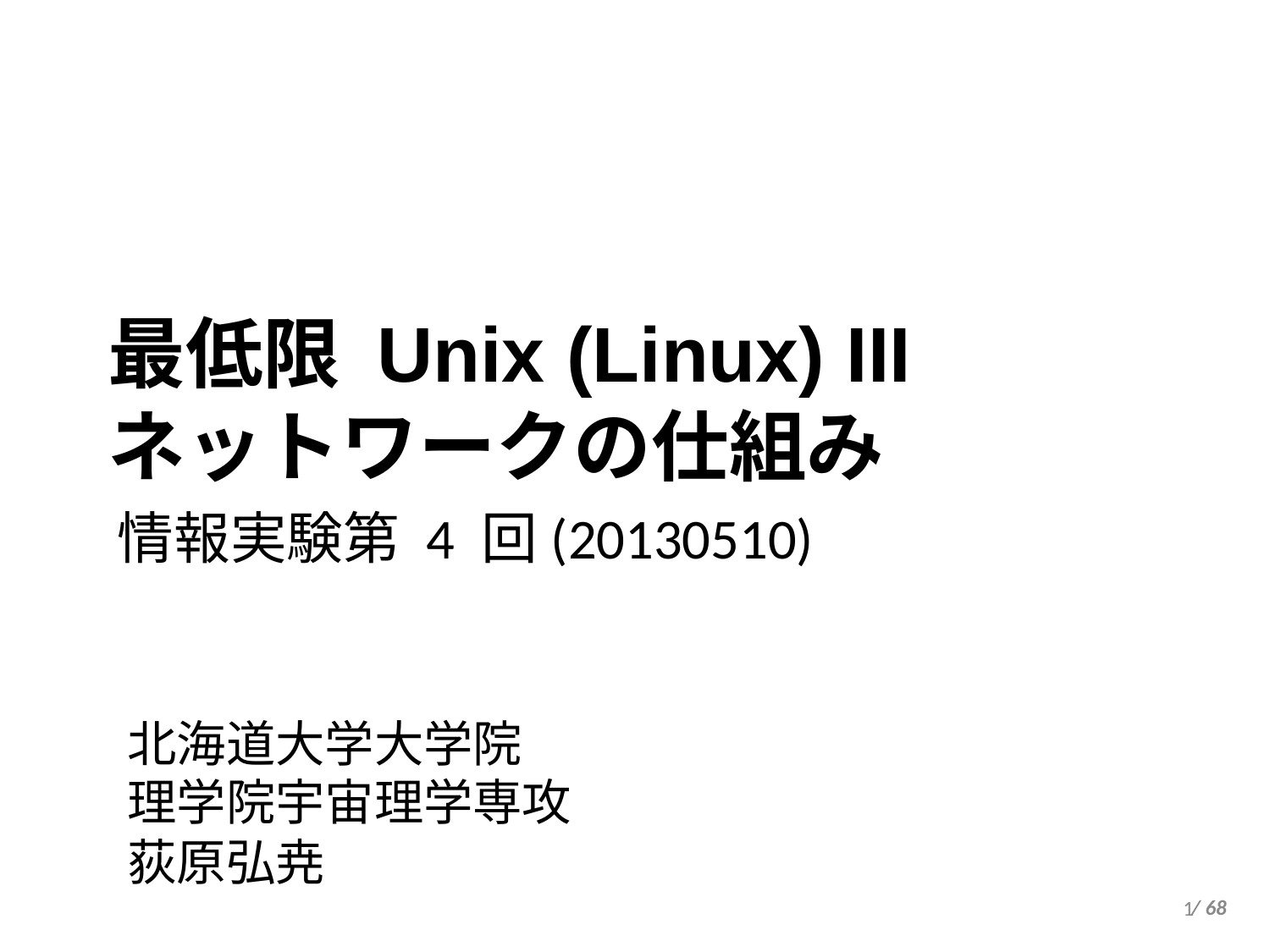

最低限 Unix (Linux) III
ネットワークの仕組み
情報実験第 4 回(20130510)
北海道大学大学院
理学院宇宙理学専攻
荻原弘尭

1